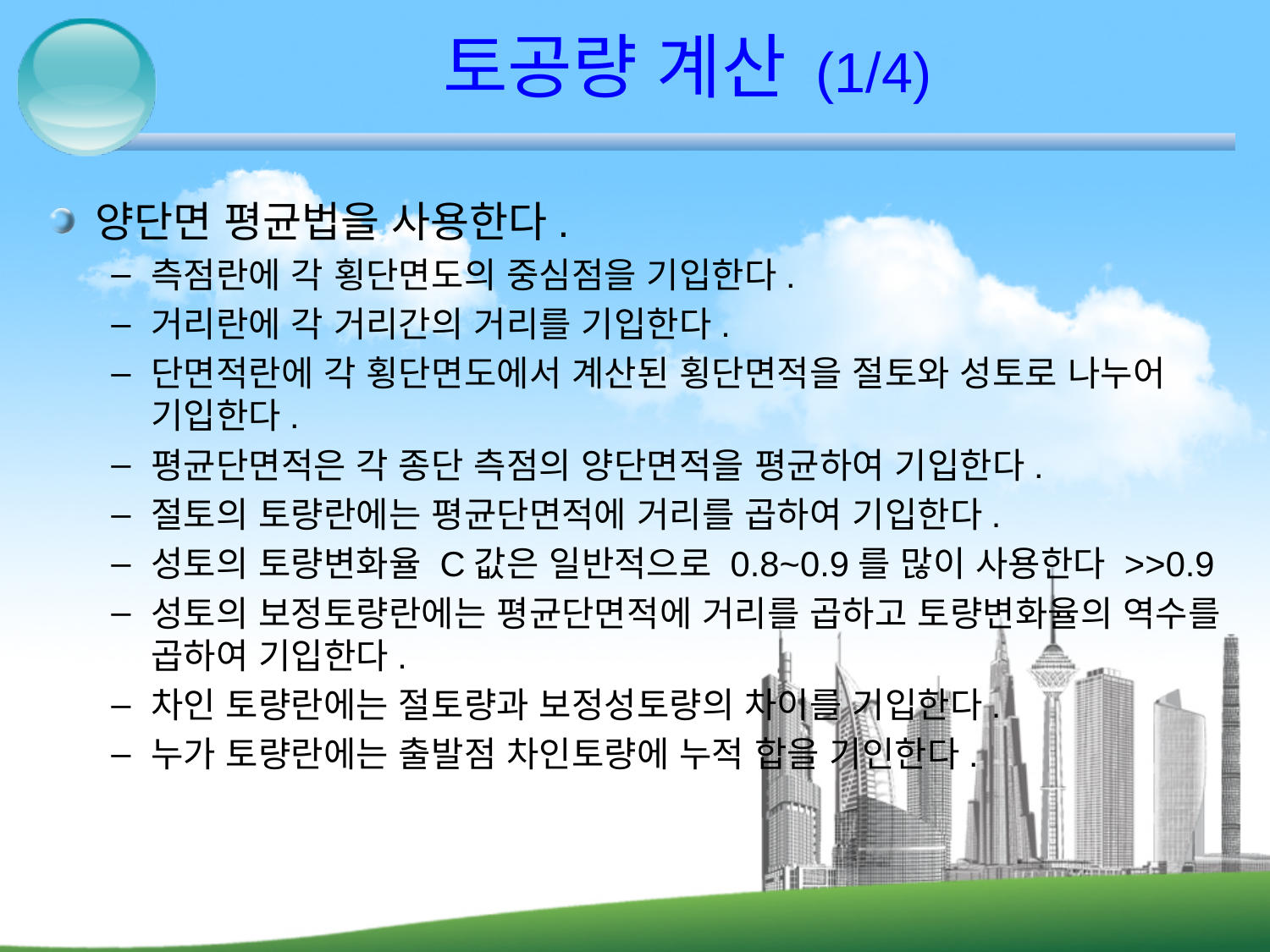

# 토공량 계산 (1/4)
양단면 평균법을 사용한다.
측점란에 각 횡단면도의 중심점을 기입한다.
거리란에 각 거리간의 거리를 기입한다.
단면적란에 각 횡단면도에서 계산된 횡단면적을 절토와 성토로 나누어 기입한다.
평균단면적은 각 종단 측점의 양단면적을 평균하여 기입한다.
절토의 토량란에는 평균단면적에 거리를 곱하여 기입한다.
성토의 토량변화율 C값은 일반적으로 0.8~0.9를 많이 사용한다 >>0.9
성토의 보정토량란에는 평균단면적에 거리를 곱하고 토량변화율의 역수를 곱하여 기입한다.
차인 토량란에는 절토량과 보정성토량의 차이를 기입한다.
누가 토량란에는 출발점 차인토량에 누적 합을 기인한다.